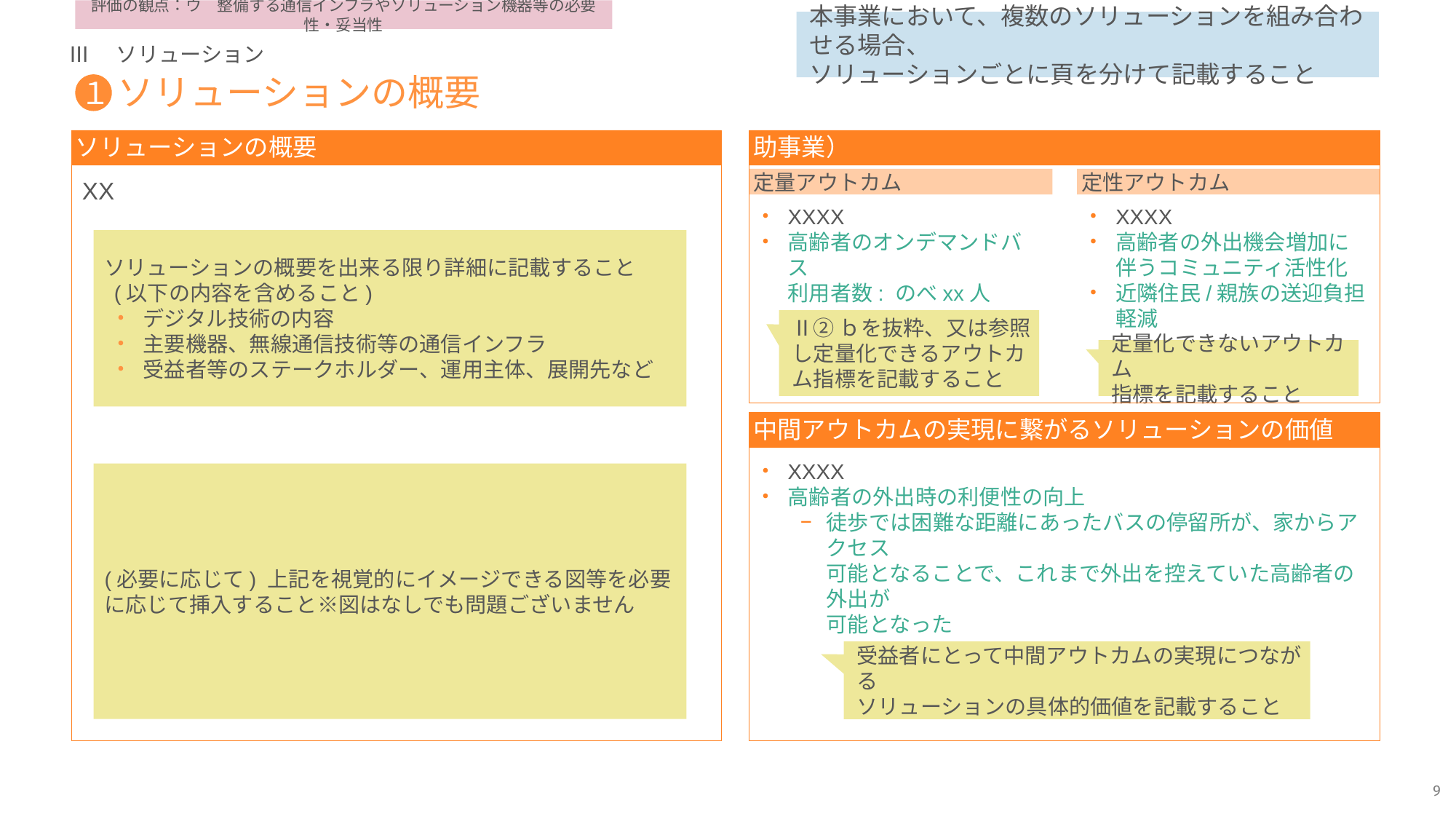

評価の観点：ウ　整備する通信インフラやソリューション機器等の必要性・妥当性
本事業において、複数のソリューションを組み合わせる場合、
ソリューションごとに頁を分けて記載すること
Ⅲ　ソリューション
# ソリューションの概要
１
ソリューションの概要

左記ソリューションにより達成する中間アウトカム（補助事業）

定量アウトカム
定性アウトカム
XX
XXXX
高齢者のオンデマンドバス
利用者数: のべxx人

XXXX
高齢者の外出機会増加に
伴うコミュニティ活性化
近隣住民/親族の送迎負担軽減

ソリューションの概要を出来る限り詳細に記載すること
 (以下の内容を含めること)
デジタル技術の内容
主要機器、無線通信技術等の通信インフラ
受益者等のステークホルダー、運用主体、展開先など
Ⅱ②ｂを抜粋、又は参照し定量化できるアウトカム指標を記載すること
定量化できないアウトカム
指標を記載すること
中間アウトカムの実現に繋がるソリューションの価値

XXXX
高齢者の外出時の利便性の向上
徒歩では困難な距離にあったバスの停留所が、家からアクセス
可能となることで、これまで外出を控えていた高齢者の外出が
可能となった
(必要に応じて) 上記を視覚的にイメージできる図等を必要に応じて挿入すること※図はなしでも問題ございません
受益者にとって中間アウトカムの実現につながる
ソリューションの具体的価値を記載すること